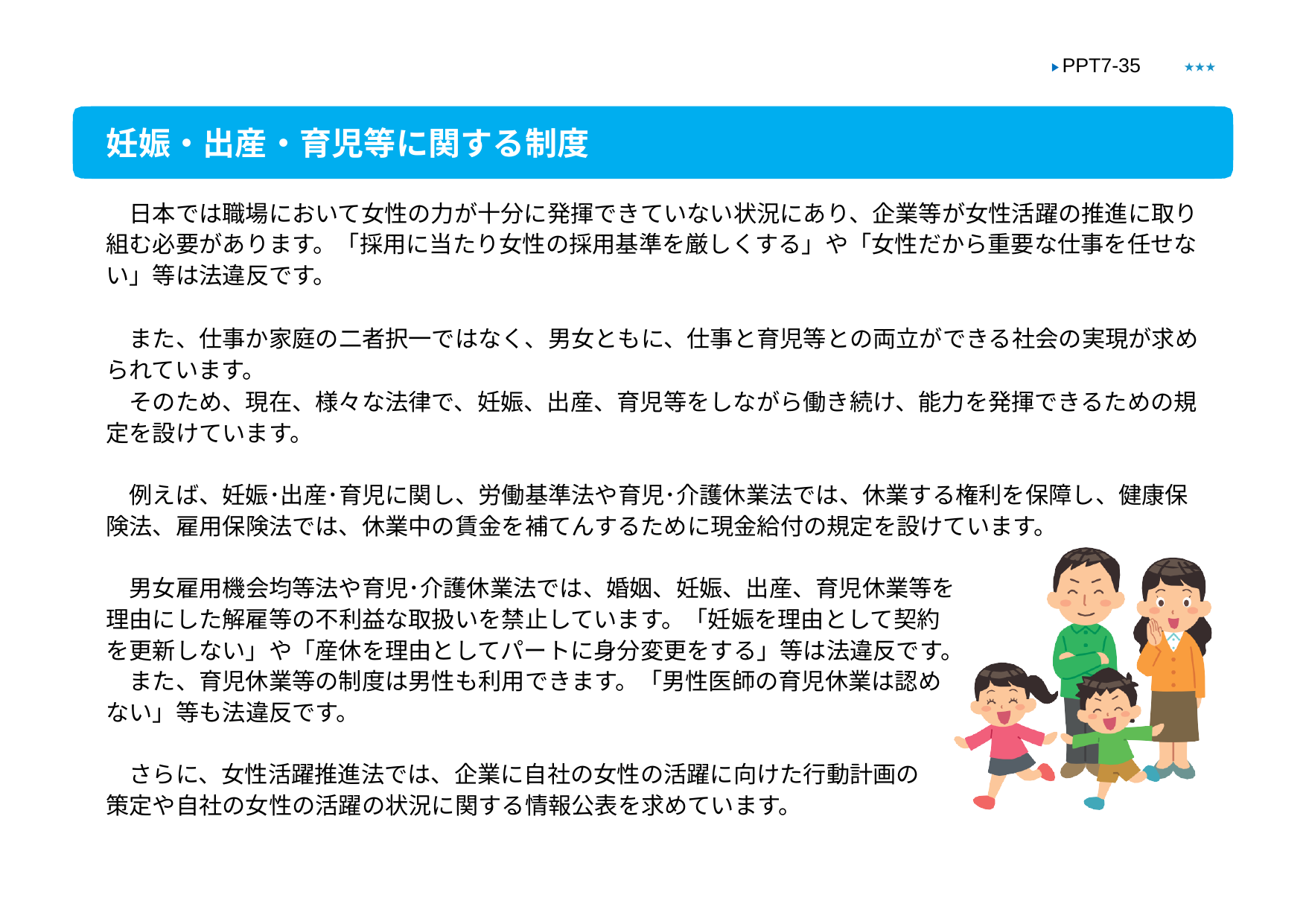

★★★
▶ PPT7-35

妊娠・出産・育児等に関する制度
　日本では職場において女性の力が十分に発揮できていない状況にあり、企業等が女性活躍の推進に取り組む必要があります。「採用に当たり女性の採用基準を厳しくする」や「女性だから重要な仕事を任せない」等は法違反です。

　また、仕事か家庭の二者択一ではなく、男女ともに、仕事と育児等との両立ができる社会の実現が求められています。
　そのため、現在、様々な法律で、妊娠、出産、育児等をしながら働き続け、能力を発揮できるための規定を設けています。

　例えば、妊娠･出産･育児に関し、労働基準法や育児･介護休業法では、休業する権利を保障し、健康保険法、雇用保険法では、休業中の賃金を補てんするために現金給付の規定を設けています。

　男女雇用機会均等法や育児･介護休業法では、婚姻、妊娠、出産、育児休業等を
理由にした解雇等の不利益な取扱いを禁止しています。「妊娠を理由として契約
を更新しない」や「産休を理由としてパートに身分変更をする」等は法違反です。
　また、育児休業等の制度は男性も利用できます。「男性医師の育児休業は認め
ない」等も法違反です。

　さらに、女性活躍推進法では、企業に自社の女性の活躍に向けた行動計画の
策定や自社の女性の活躍の状況に関する情報公表を求めています。